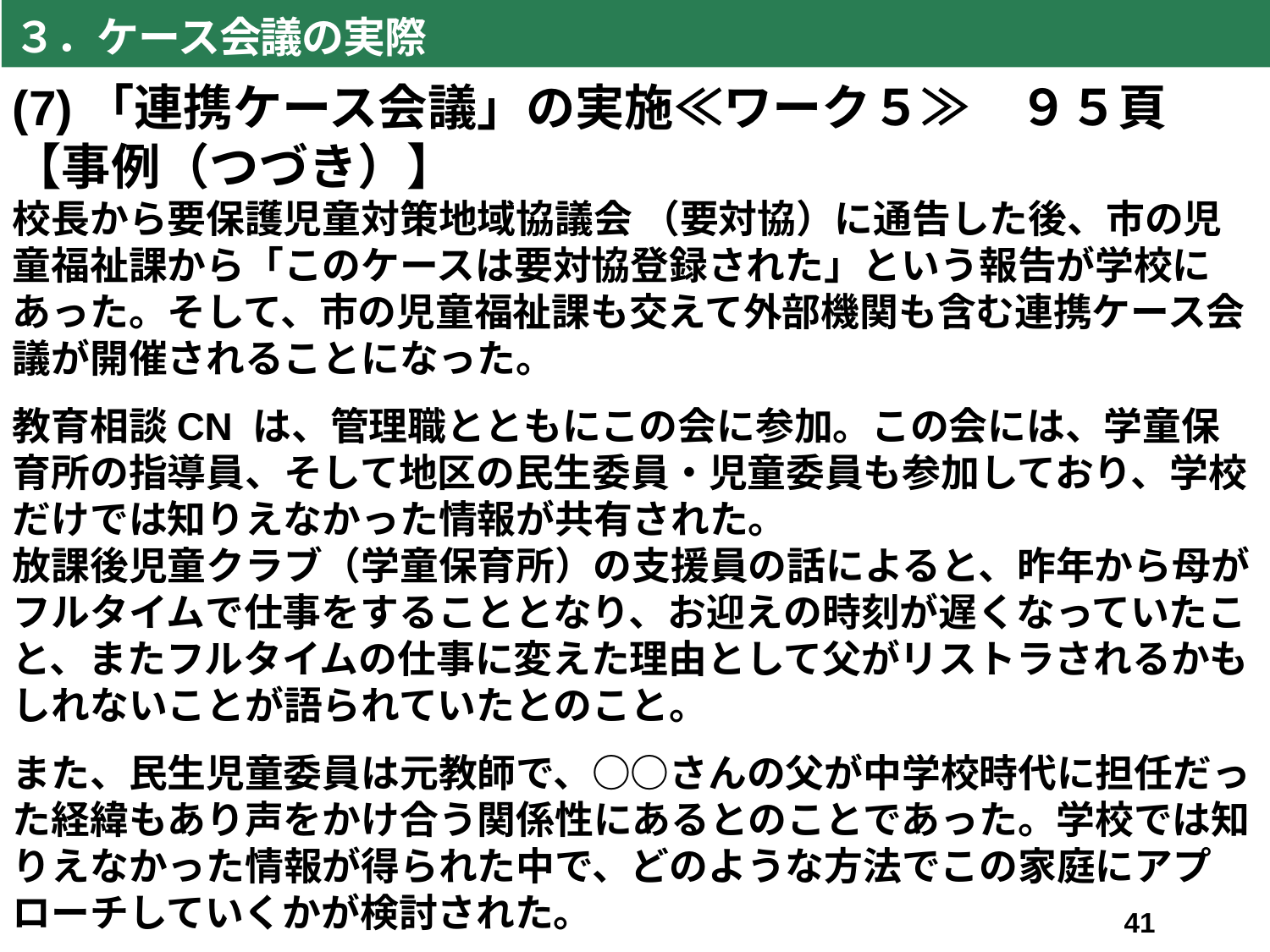

３．ケース会議の実際
(7)「連携ケース会議」の実施≪ワーク５≫　９５頁
【事例（つづき）】
校長から要保護児童対策地域協議会 （要対協）に通告した後、市の児童福祉課から「このケースは要対協登録された」という報告が学校にあった。そして、市の児童福祉課も交えて外部機関も含む連携ケース会議が開催されることになった。
教育相談CN は、管理職とともにこの会に参加。この会には、学童保育所の指導員、そして地区の民生委員・児童委員も参加しており、学校だけでは知りえなかった情報が共有された。
放課後児童クラブ（学童保育所）の支援員の話によると、昨年から母がフルタイムで仕事をすることとなり、お迎えの時刻が遅くなっていたこと、またフルタイムの仕事に変えた理由として父がリストラされるかもしれないことが語られていたとのこと。
また、民生児童委員は元教師で、○○さんの父が中学校時代に担任だった経緯もあり声をかけ合う関係性にあるとのことであった。学校では知りえなかった情報が得られた中で、どのような方法でこの家庭にアプローチしていくかが検討された。
41